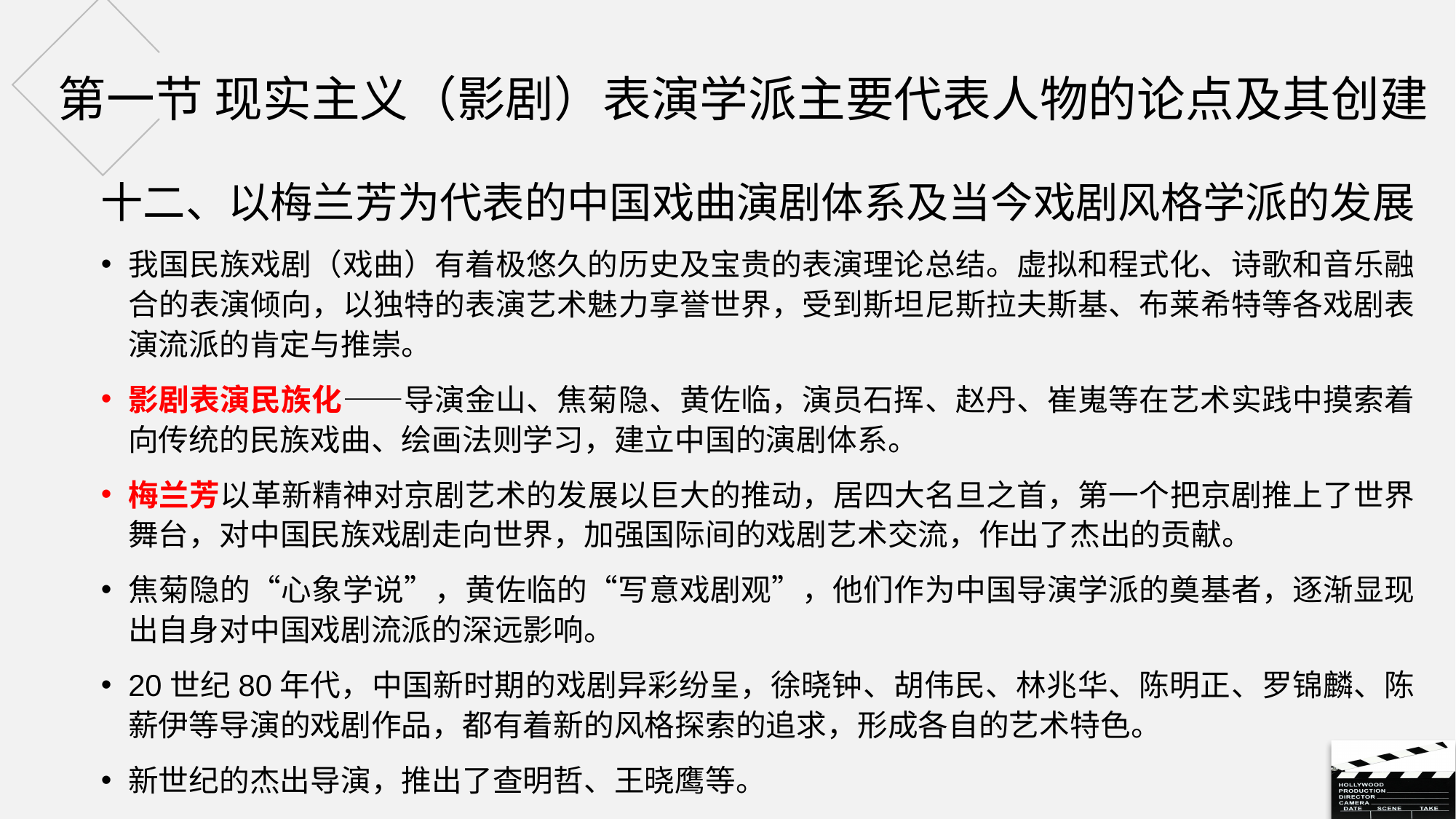

# 第一节 现实主义（影剧）表演学派主要代表人物的论点及其创建
十二、以梅兰芳为代表的中国戏曲演剧体系及当今戏剧风格学派的发展
我国民族戏剧（戏曲）有着极悠久的历史及宝贵的表演理论总结。虚拟和程式化、诗歌和音乐融合的表演倾向，以独特的表演艺术魅力享誉世界，受到斯坦尼斯拉夫斯基、布莱希特等各戏剧表演流派的肯定与推崇。
影剧表演民族化——导演金山、焦菊隐、黄佐临，演员石挥、赵丹、崔嵬等在艺术实践中摸索着向传统的民族戏曲、绘画法则学习，建立中国的演剧体系。
梅兰芳以革新精神对京剧艺术的发展以巨大的推动，居四大名旦之首，第一个把京剧推上了世界舞台，对中国民族戏剧走向世界，加强国际间的戏剧艺术交流，作出了杰出的贡献。
焦菊隐的“心象学说”，黄佐临的“写意戏剧观”，他们作为中国导演学派的奠基者，逐渐显现出自身对中国戏剧流派的深远影响。
20世纪80年代，中国新时期的戏剧异彩纷呈，徐晓钟、胡伟民、林兆华、陈明正、罗锦麟、陈薪伊等导演的戏剧作品，都有着新的风格探索的追求，形成各自的艺术特色。
新世纪的杰出导演，推出了查明哲、王晓鹰等。